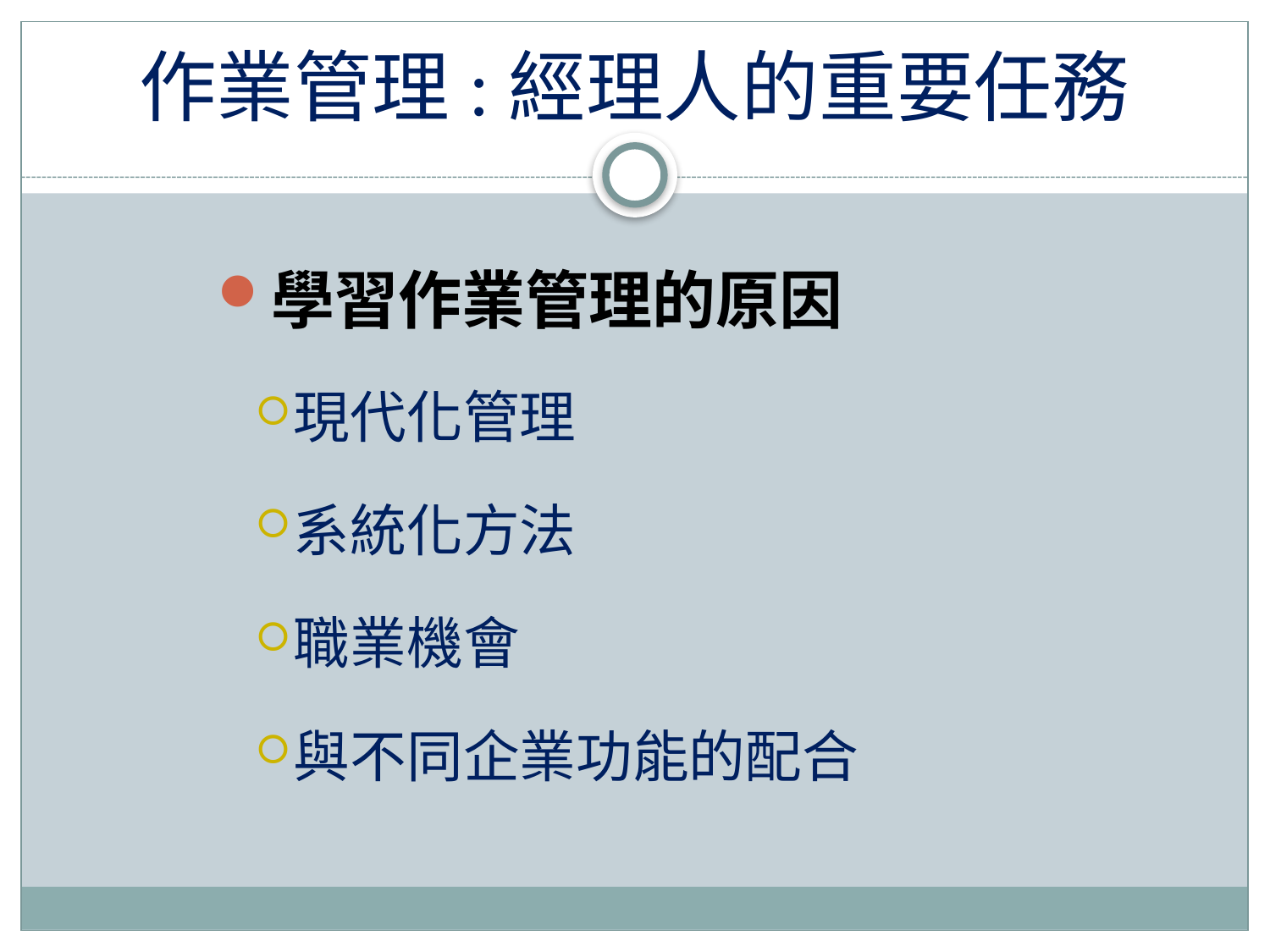

# 作業管理:經理人的重要任務
學習作業管理的原因
現代化管理
系統化方法
職業機會
與不同企業功能的配合